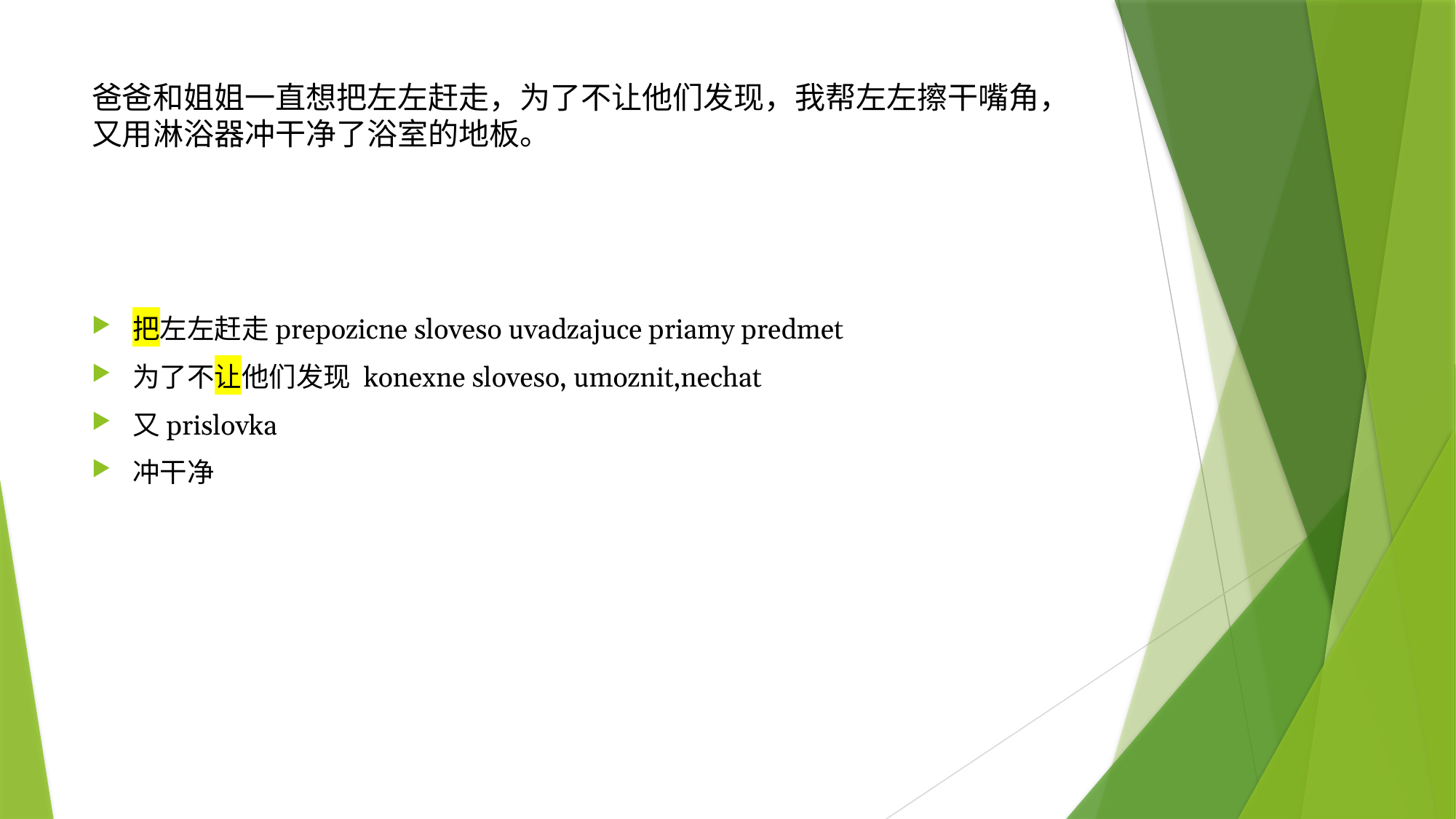

# 爸爸和姐姐一直想把左左赶走，为了不让他们发现，我帮左左擦干嘴角，又用淋浴器冲干净了浴室的地板。

把左左赶走prepozicne sloveso uvadzajuce priamy predmet
为了不让他们发现 konexne sloveso, umoznit,nechat
又prislovka
冲干净